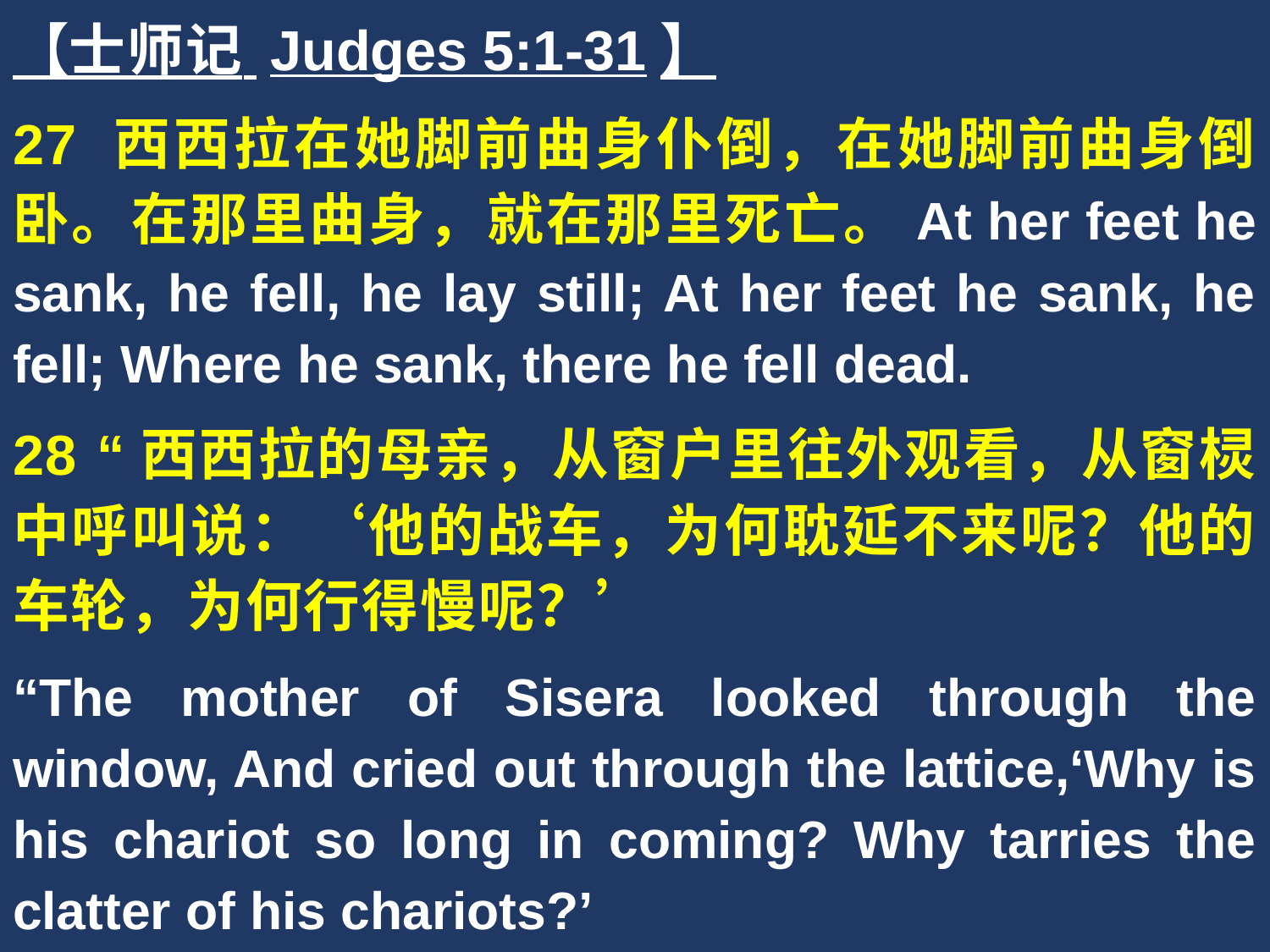

【士师记 Judges 5:1-31】
27 西西拉在她脚前曲身仆倒，在她脚前曲身倒卧。在那里曲身，就在那里死亡。At her feet he sank, he fell, he lay still; At her feet he sank, he fell; Where he sank, there he fell dead.
28 “西西拉的母亲，从窗户里往外观看，从窗棂中呼叫说：‘他的战车，为何耽延不来呢？他的车轮，为何行得慢呢？’
“The mother of Sisera looked through the window, And cried out through the lattice,‘Why is his chariot so long in coming? Why tarries the clatter of his chariots?’